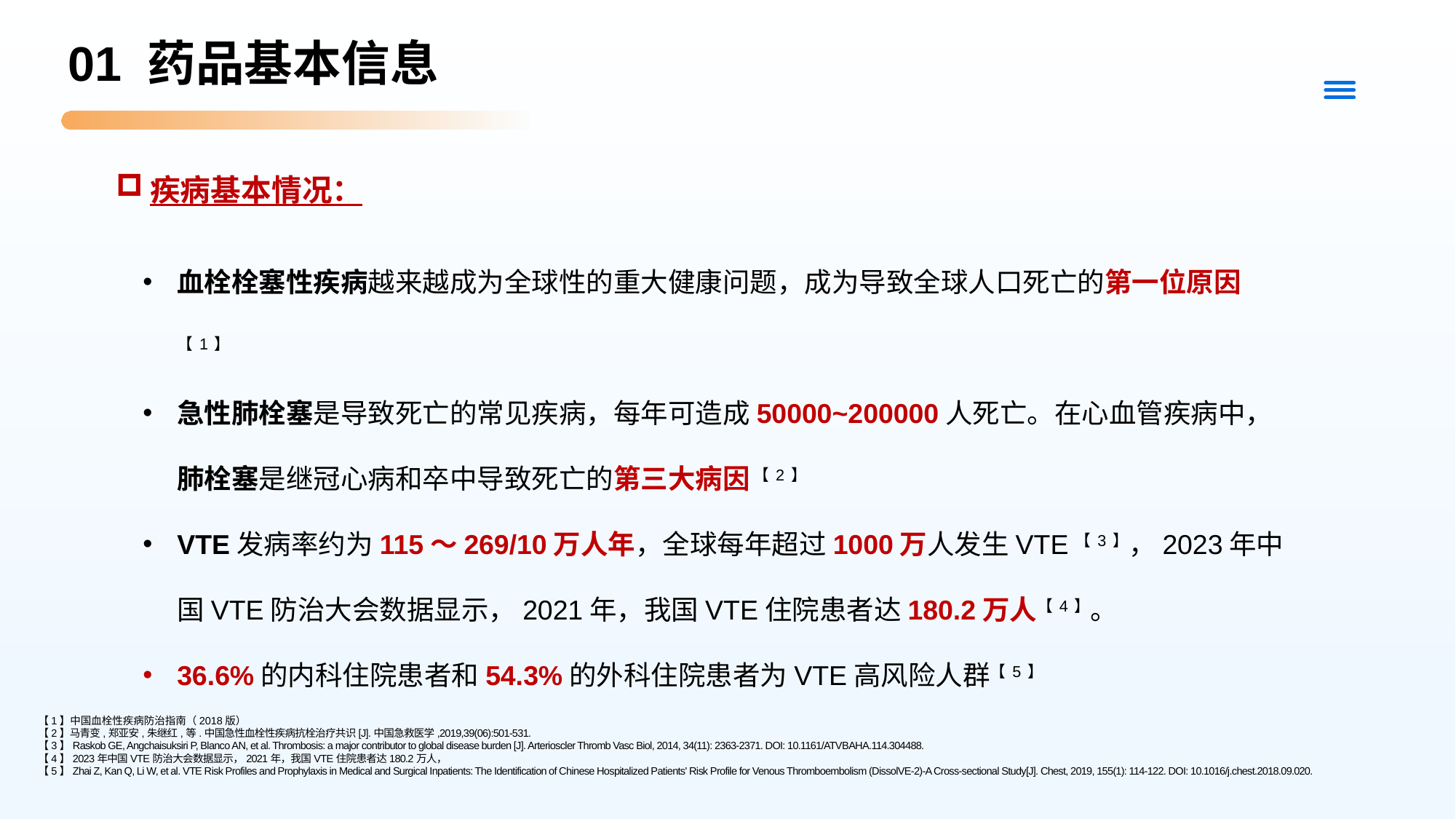

01 药品基本信息
疾病基本情况：
血栓栓塞性疾病越来越成为全球性的重大健康问题，成为导致全球人口死亡的第一位原因【1】
急性肺栓塞是导致死亡的常见疾病，每年可造成50000~200000人死亡。在心血管疾病中，肺栓塞是继冠心病和卒中导致死亡的第三大病因 【2】
VTE发病率约为115～269/10万人年，全球每年超过1000万人发生VTE【3】，2023年中国VTE防治大会数据显示，2021年，我国VTE住院患者达180.2万人【4】。
36.6%的内科住院患者和54.3%的外科住院患者为VTE高风险人群【5】
【1】中国血栓性疾病防治指南（2018版）
【2】马青变,郑亚安,朱继红,等.中国急性血栓性疾病抗栓治疗共识[J].中国急救医学,2019,39(06):501-531.
【3】Raskob GE, Angchaisuksiri P, Blanco AN, et al. Thrombosis: a major contributor to global disease burden [J]. Arterioscler Thromb Vasc Biol, 2014, 34(11): 2363-2371. DOI: 10.1161/ATVBAHA.114.304488.
【4】2023年中国VTE防治大会数据显示，2021年，我国VTE住院患者达180.2万人，
【5】Zhai Z, Kan Q, Li W, et al. VTE Risk Profiles and Prophylaxis in Medical and Surgical Inpatients: The Identification of Chinese Hospitalized Patients' Risk Profile for Venous Thromboembolism (DissolVE-2)-A Cross-sectional Study[J]. Chest, 2019, 155(1): 114-122. DOI: 10.1016/j.chest.2018.09.020.